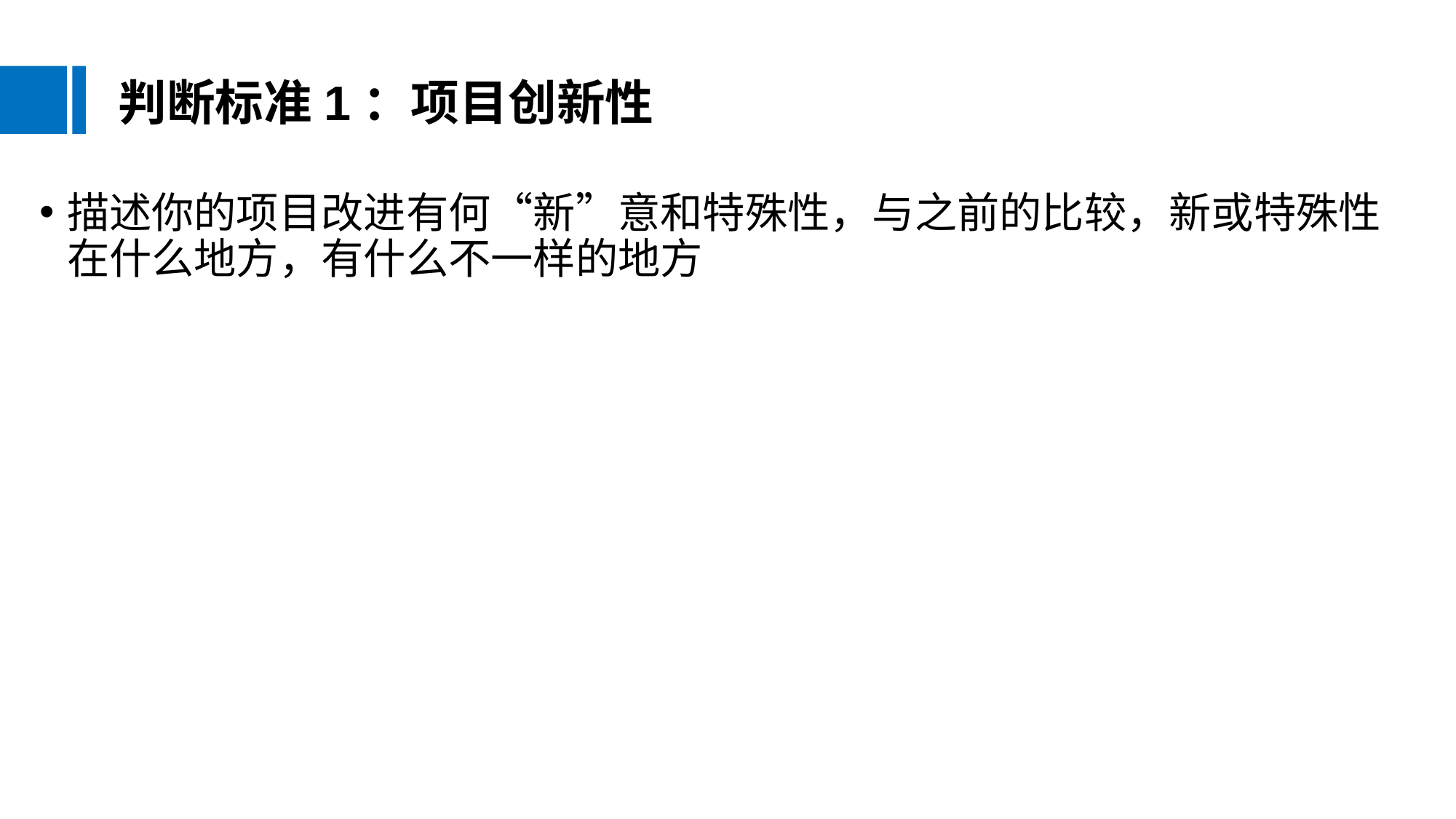

判断标准1：项目创新性
描述你的项目改进有何“新”意和特殊性，与之前的比较，新或特殊性在什么地方，有什么不一样的地方